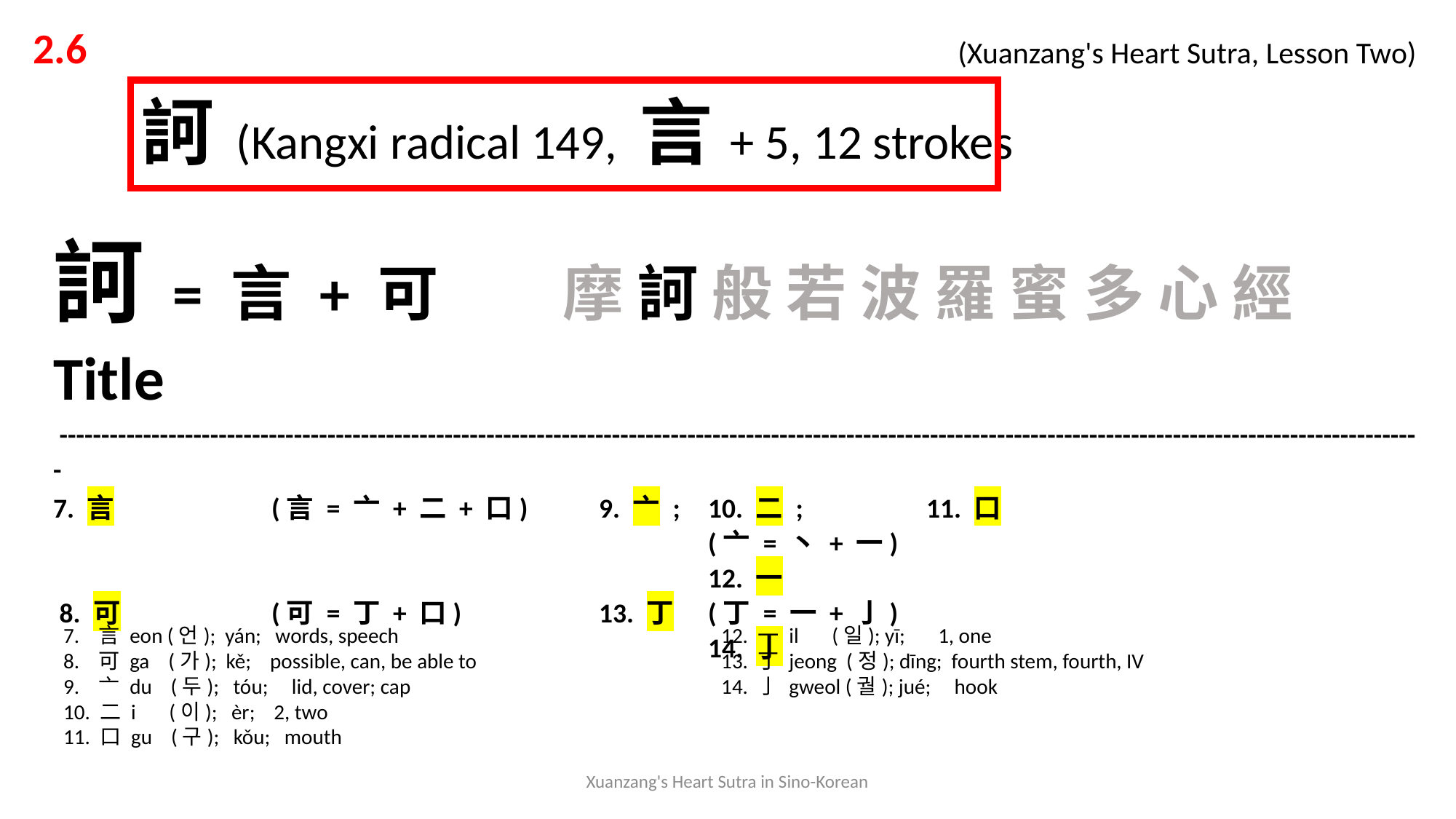

2.6  			  			                            (Xuanzang's Heart Sutra, Lesson Two)

訶 (Kangxi radical 149, 言+ 5, 12 strokes
訶 = 言 + 可         摩 訶 般 若 波 羅 蜜 多 心 經   Title
 -------------------------------------------------------------------------------------------------------------------------------------------------------------------
7. 言		(言 = 亠 + 二 + 口)	9. 亠 ;   	10. 二 ;   	11. 口
						(亠 = 丶 + 一)
		  	12. 一
 8. 可		(可 = 丁 + 口)		13. 丁 	(丁 = 一 + 亅)
						14. 亅
7.   言 eon (언);  yán;   words, speech
8.   可 ga    (가);  kě;    possible, can, be able to
9.   亠 du    (두);   tóu;     lid, cover; cap
10. 二 i       (이);   èr;    2, two
11. 口 gu    (구);   kǒu;   mouth
12. 一 il       (일); yī;       1, one
13. 丁 jeong  (정); dīng;  fourth stem, fourth, IV
14. 亅 gweol (궐); jué;     hook
Xuanzang's Heart Sutra in Sino-Korean